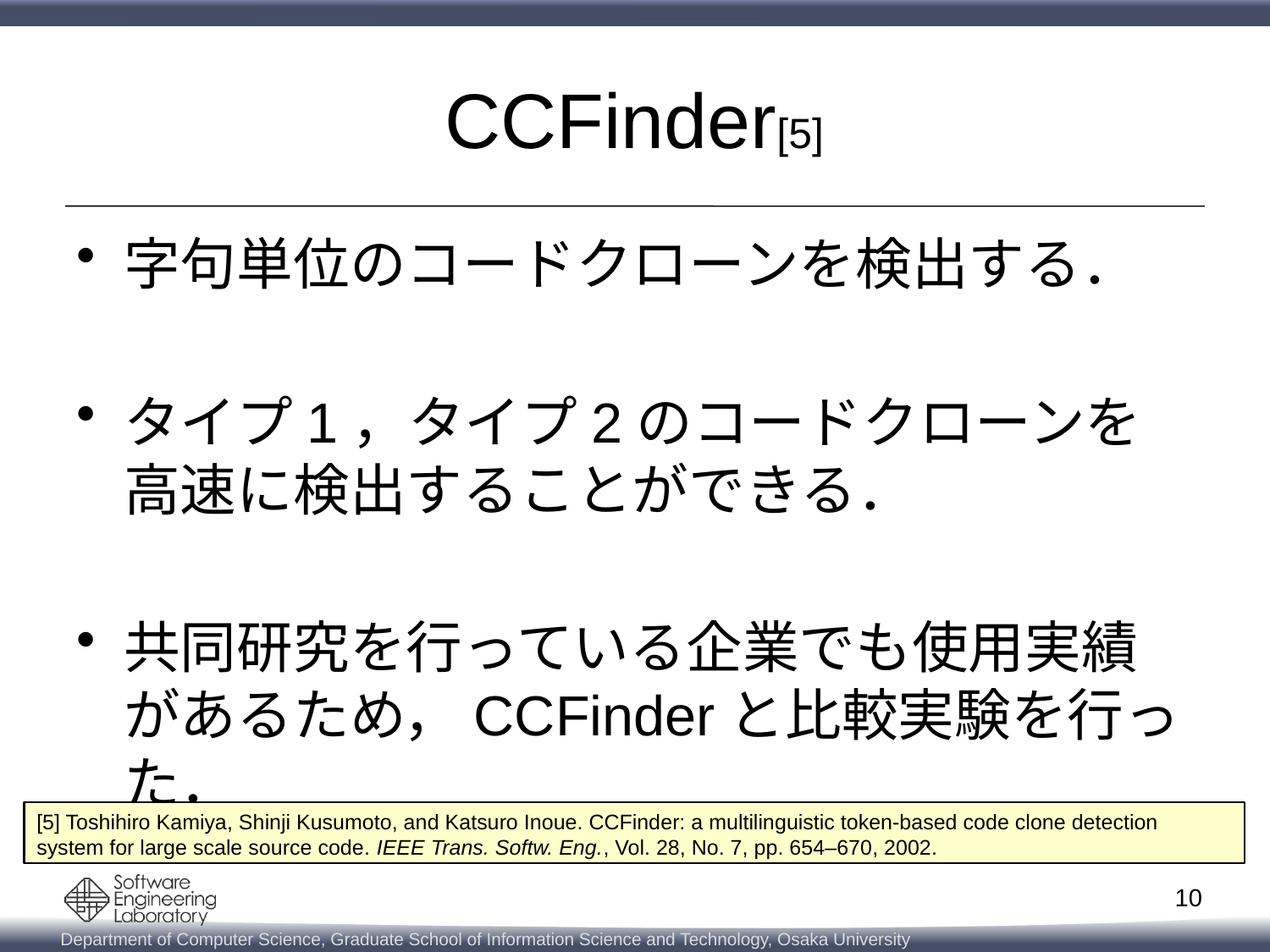

# CCFinder[5]
字句単位のコードクローンを検出する．

タイプ1，タイプ2のコードクローンを高速に検出することができる．

共同研究を行っている企業でも使用実績があるため，CCFinderと比較実験を行った．

[5] Toshihiro Kamiya, Shinji Kusumoto, and Katsuro Inoue. CCFinder: a multilinguistic token-based code clone detection system for large scale source code. IEEE Trans. Softw. Eng., Vol. 28, No. 7, pp. 654–670, 2002.
10